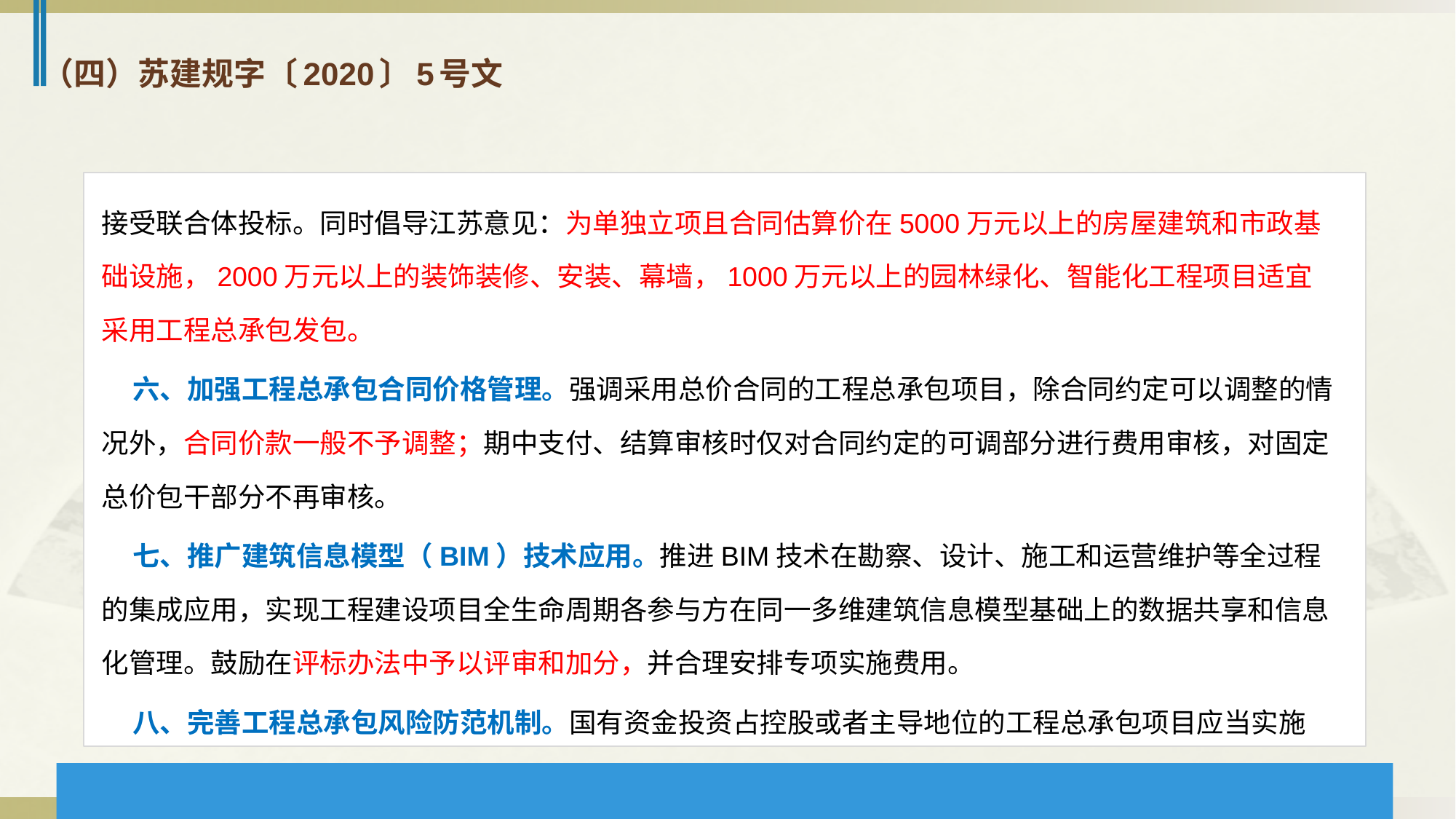

（四）苏建规字〔2020〕5号文

接受联合体投标。同时倡导江苏意见：为单独立项且合同估算价在5000万元以上的房屋建筑和市政基础设施，2000万元以上的装饰装修、安装、幕墙，1000万元以上的园林绿化、智能化工程项目适宜采用工程总承包发包。
    六、加强工程总承包合同价格管理。强调采用总价合同的工程总承包项目，除合同约定可以调整的情况外，合同价款一般不予调整；期中支付、结算审核时仅对合同约定的可调部分进行费用审核，对固定总价包干部分不再审核。
    七、推广建筑信息模型（BIM）技术应用。推进BIM技术在勘察、设计、施工和运营维护等全过程的集成应用，实现工程建设项目全生命周期各参与方在同一多维建筑信息模型基础上的数据共享和信息化管理。鼓励在评标办法中予以评审和加分，并合理安排专项实施费用。
    八、完善工程总承包风险防范机制。国有资金投资占控股或者主导地位的工程总承包项目应当实施